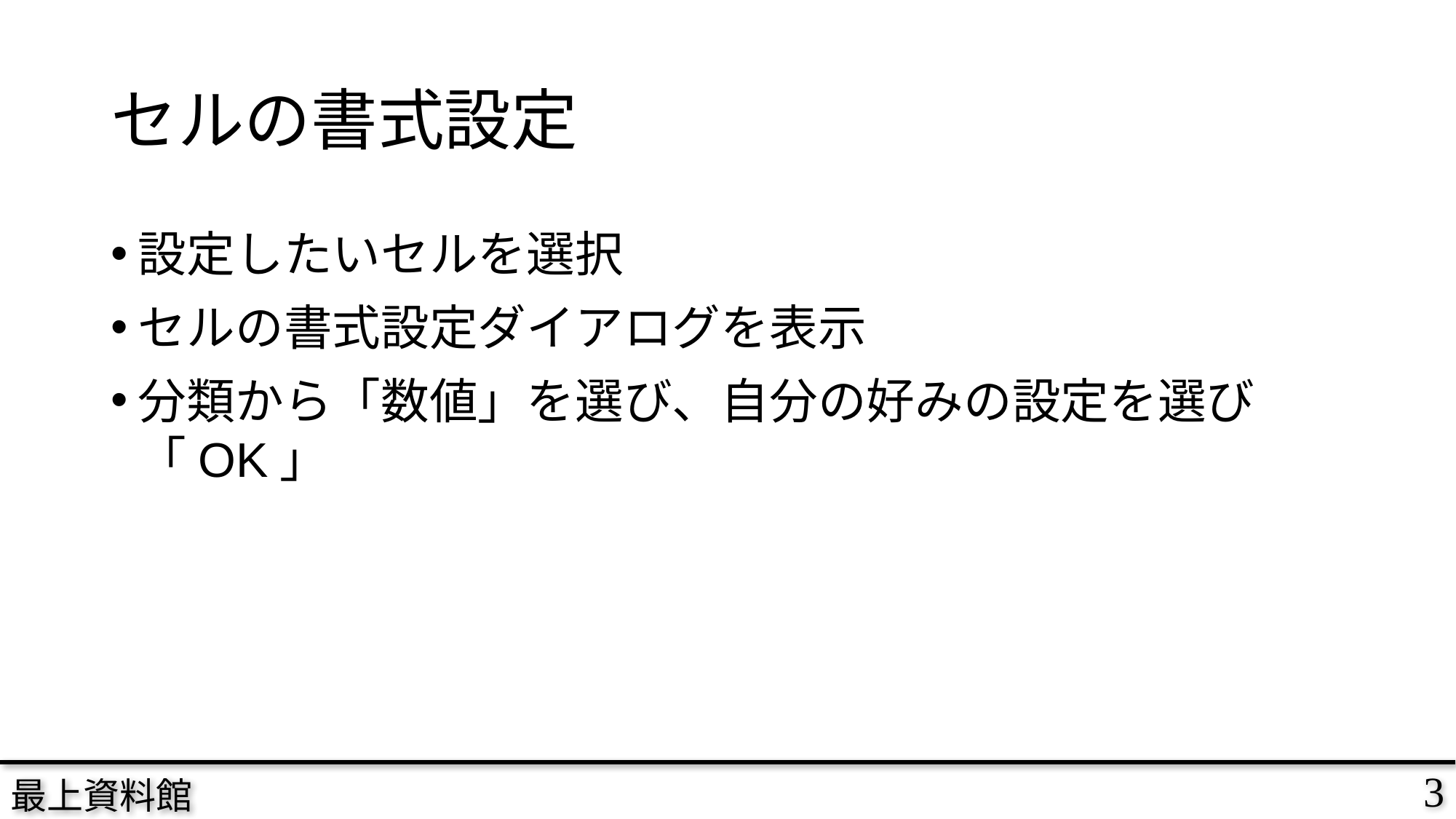

# セルの書式設定
設定したいセルを選択
セルの書式設定ダイアログを表示
分類から「数値」を選び、自分の好みの設定を選び「OK」